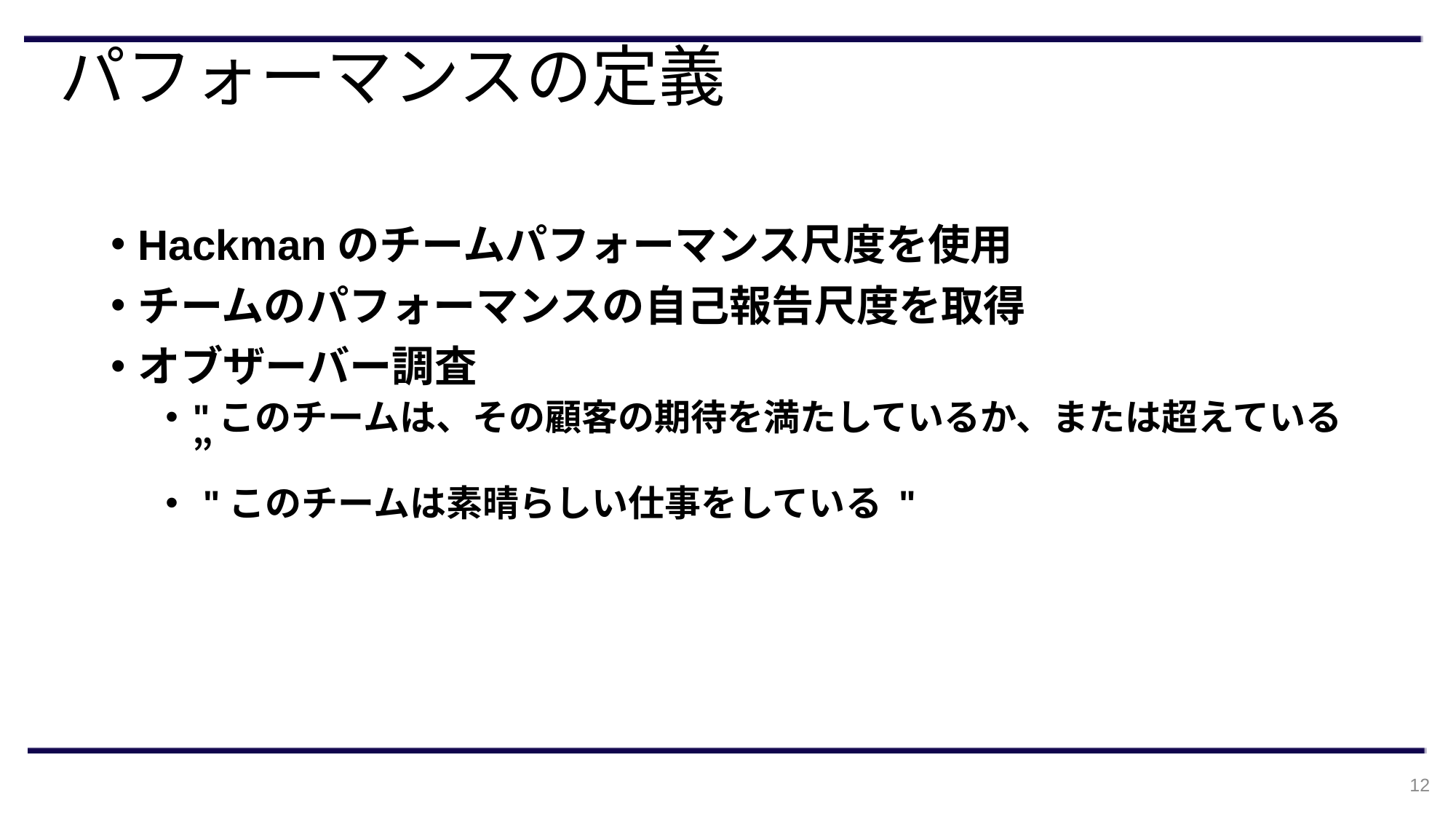

# パフォーマンスの定義
Hackmanのチームパフォーマンス尺度を使用
チームのパフォーマンスの自己報告尺度を取得
オブザーバー調査
"このチームは、その顧客の期待を満たしているか、または超えている ”
 "このチームは素晴らしい仕事をしている "
12